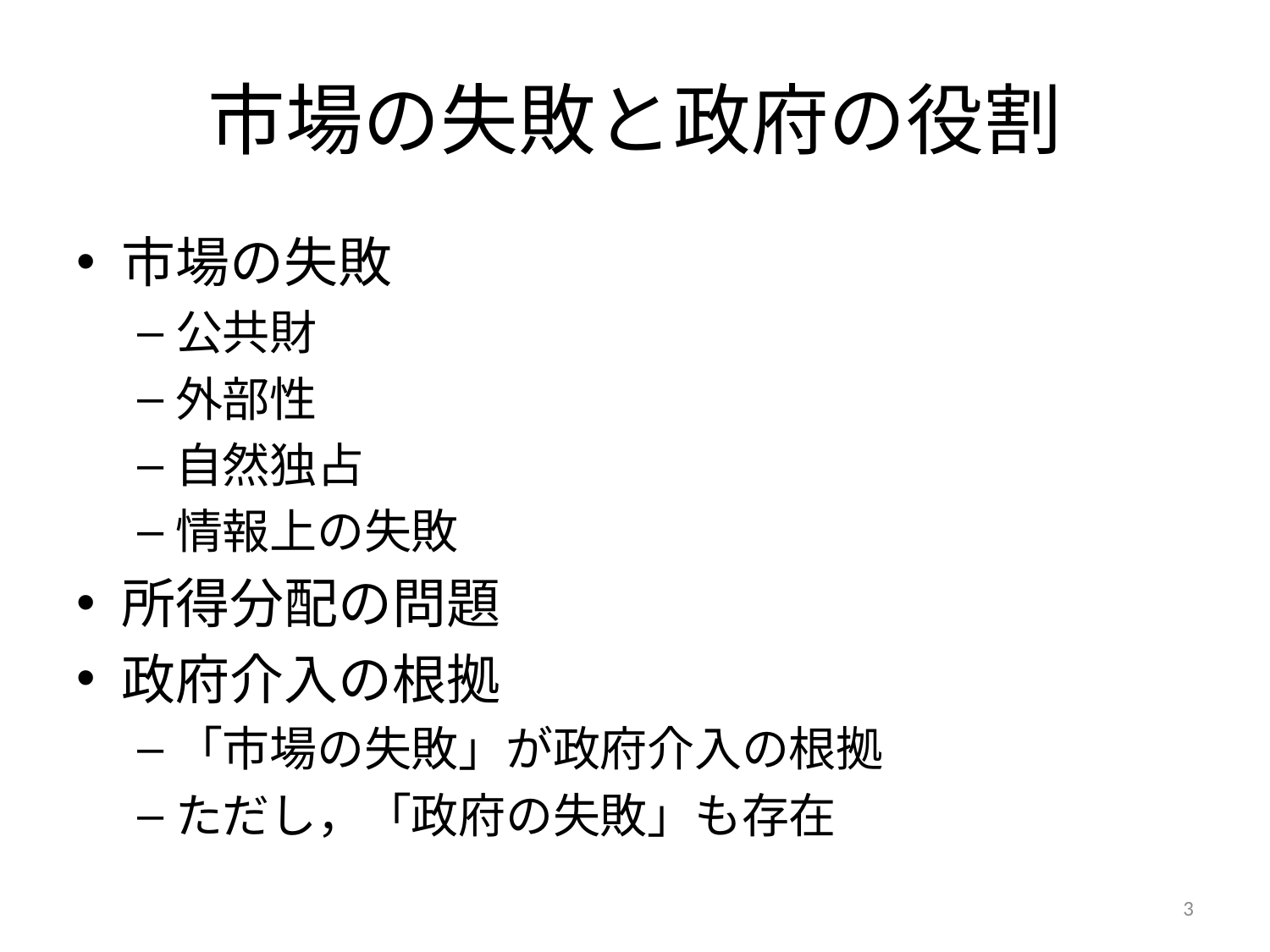

# 市場の失敗と政府の役割
市場の失敗
公共財
外部性
自然独占
情報上の失敗
所得分配の問題
政府介入の根拠
「市場の失敗」が政府介入の根拠
ただし，「政府の失敗」も存在
3